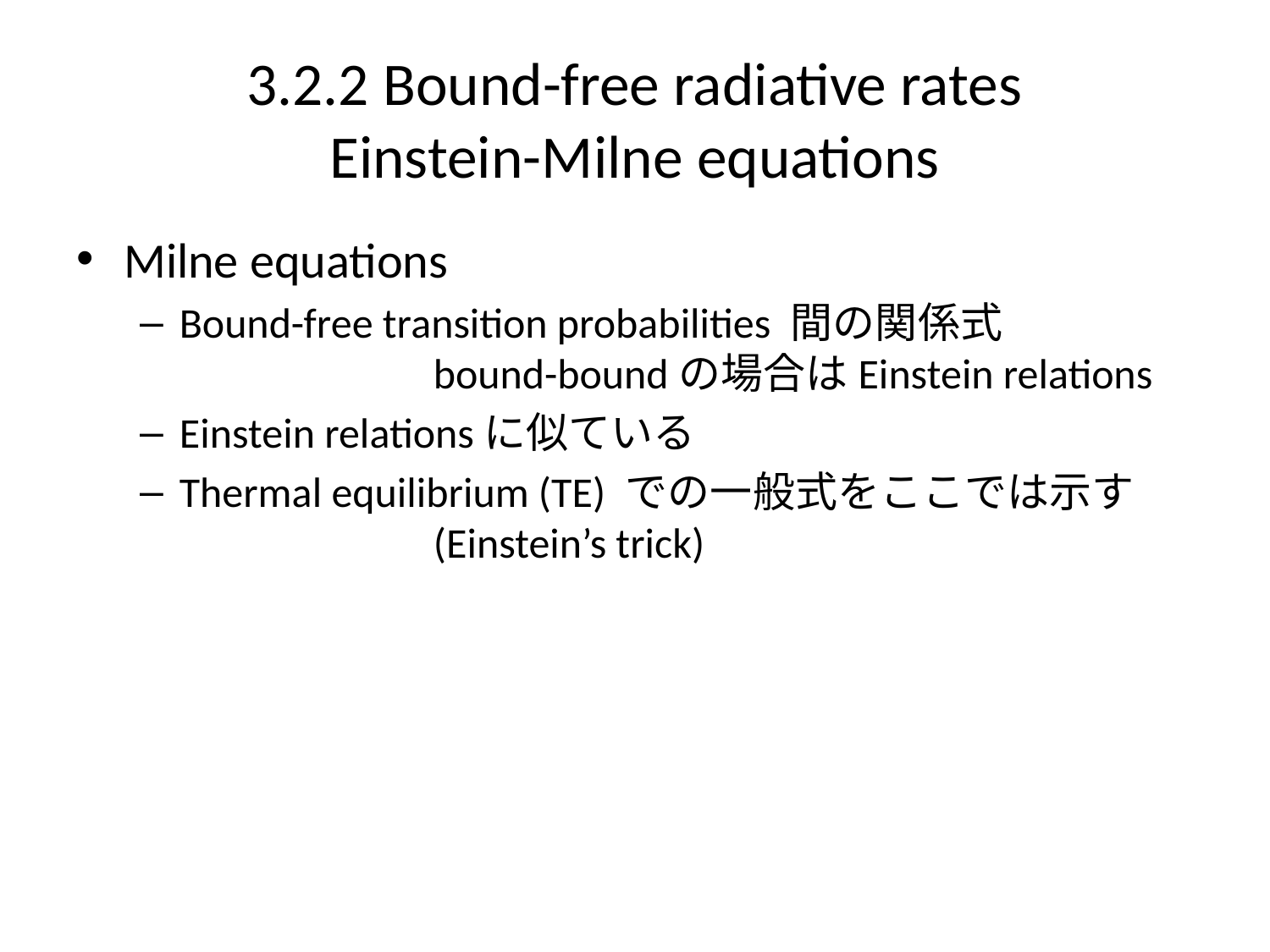

# 3.2.2 Bound-free radiative rates Einstein-Milne equations
Milne equations
Bound-free transition probabilities 間の関係式
		bound-boundの場合はEinstein relations
Einstein relationsに似ている
Thermal equilibrium (TE) での一般式をここでは示す
		(Einstein’s trick)